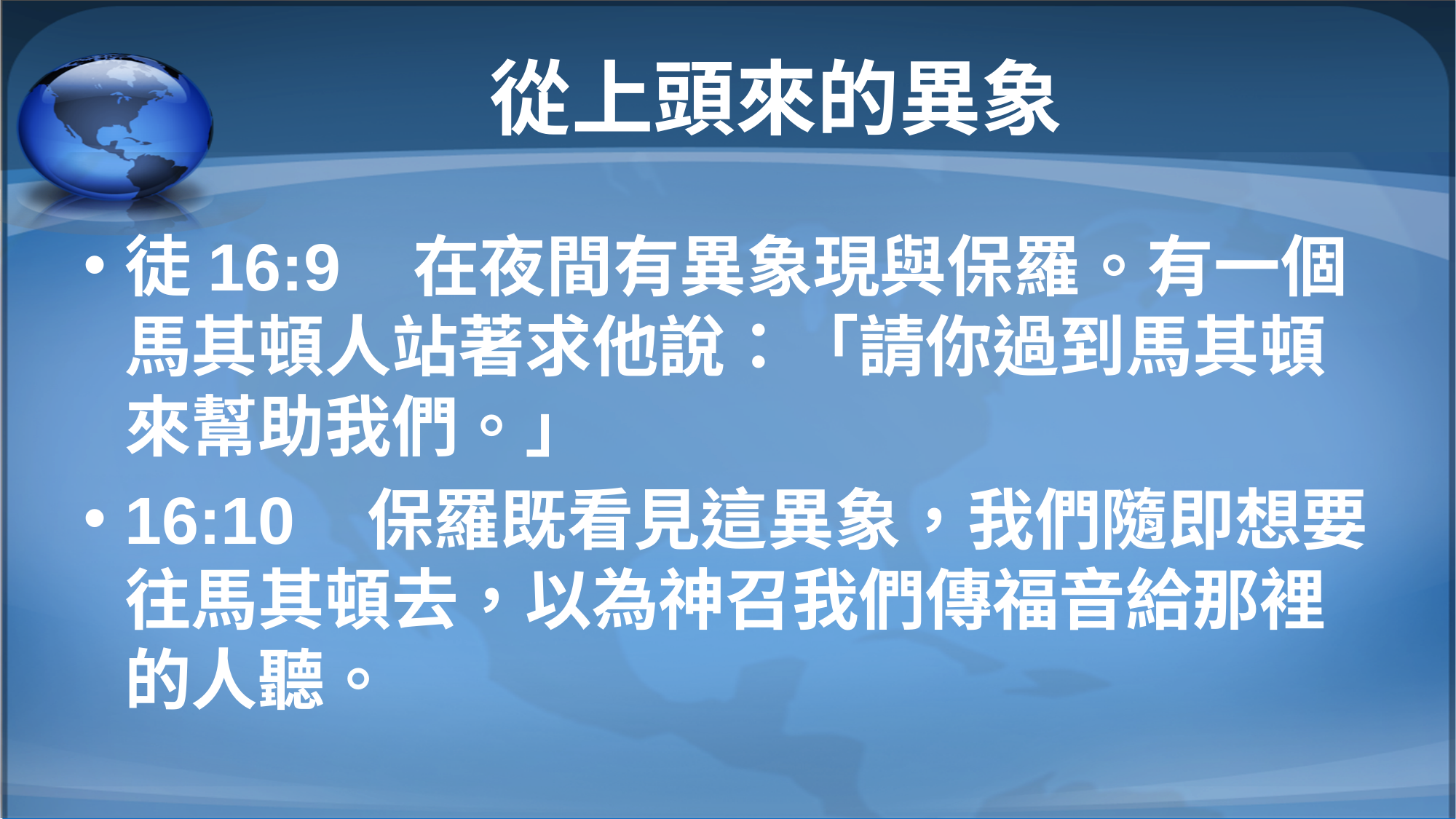

# 從上頭來的異象
徒16:9   在夜間有異象現與保羅。有一個馬其頓人站著求他說：「請你過到馬其頓來幫助我們。」
16:10   保羅既看見這異象，我們隨即想要往馬其頓去，以為神召我們傳福音給那裡的人聽。